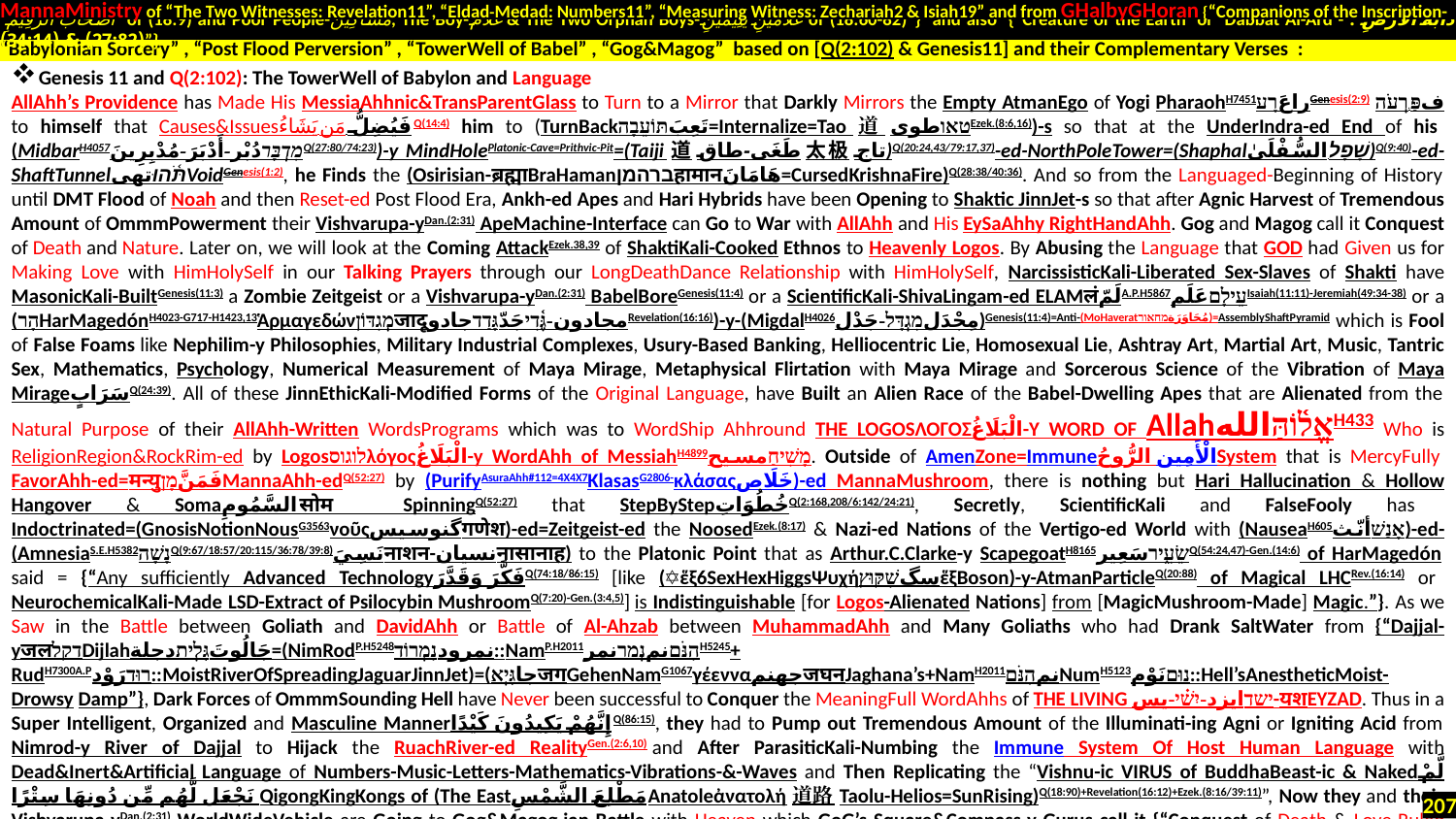

MannaMinistry of “The Two Witnesses: Revelation11”, “Eldad-Medad: Numbers11”, “Measuring Witness: Zechariah2 & Isiah19” and from GHalbyGHoran {“Companions of the Inscription-
 أَصْحَابَ الرَّقِيمِ  of (18:9) and Poor People-مَسَاكِينَ, The Boy-غُلَامُ & The Two Orphan Boys-غُلَامَيْنِ يَتِيمَيْنِ of (18:60-82)”}  and also  {“Creature of the Earth  or  Dabbat Al-Ard - دَابَّةُ الْأَرْضِ : (27:82) & (34:14)”}
.
Genesis 11 and Q(2:102): The TowerWell of Babylon and Language
AllAhh’s Providence has Made His MessiaAhhnic&TransParentGlass to Turn to a Mirror that Darkly Mirrors the Empty AtmanEgo of Yogi PharaohH7451راعَרָעGenesis(2:9) فפַּ.רְעֹה to himself that Causes&Issuesفَيُضِلُّ مَن يَشَاءُQ(14:4) him to (TurnBackتَعِبَתּוֹעֵבָה=Internalize=Tao道טאוطویEzek.(8:6,16))-s so that at the UnderIndra-ed End of his (MidbarH4057מִדְבָּרدُبْر-أَدْبَرَ-مُدْبِرِينَQ(27:80/74:23))-y MindHolePlatonic-Cave=Prithvic-Pit=(Taiji道طَغَى-طاق太极تاج)Q(20:24,43/79:17,37)-ed-NorthPoleTower=(Shaphalשָׁפָל السُّفْلَىٰ)Q(9:40)-ed-ShaftTunnelתֹּ֫הוּتهیVoidGenesis(1:2), he Finds the (Osirisian-ब्रह्माBraHamanברהמןहामानهَامَانَ=CursedKrishnaFire)Q(28:38/40:36). And so from the Languaged-Beginning of History until DMT Flood of Noah and then Reset-ed Post Flood Era, Ankh-ed Apes and Hari Hybrids have been Opening to Shaktic JinnJet-s so that after Agnic Harvest of Tremendous Amount of OmmmPowerment their Vishvarupa-yDan.(2:31) ApeMachine-Interface can Go to War with AllAhh and His EySaAhhy RightHandAhh. Gog and Magog call it Conquest of Death and Nature. Later on, we will look at the Coming AttackEzek.38,39 of ShaktiKali-Cooked Ethnos to Heavenly Logos. By Abusing the Language that GOD had Given us for Making Love with HimHolySelf in our Talking Prayers through our LongDeathDance Relationship with HimHolySelf, NarcissisticKali-Liberated Sex-Slaves of Shakti have MasonicKali-BuiltGenesis(11:3) a Zombie Zeitgeist or a Vishvarupa-yDan.(2:31) BabelBoreGenesis(11:4) or a ScientificKali-ShivaLingam-ed ELAMलंلَمّA.P.H5867עֵילָםعَلَمIsaiah(11:11)-Jeremiah(49:34-38) or a (הָרHarMagedónH4023-G717-H1423,13Ἁρμαγεδώνמְגִדּוֹןजादूمجادون-גֶּ֫דִיجَدّגָּדַדجادوRevelation(16:16))-y-(MigdalH4026مِجْدَلמִגְדָּל-جَدْل)Genesis(11:4)=Anti-(MoHaveratمُحَاوَرَةמחאור)=AssemblyShaftPyramid which is Fool of False Foams like Nephilim-y Philosophies, Military Industrial Complexes, Usury-Based Banking, Helliocentric Lie, Homosexual Lie, Ashtray Art, Martial Art, Music, Tantric Sex, Mathematics, Psychology, Numerical Measurement of Maya Mirage, Metaphysical Flirtation with Maya Mirage and Sorcerous Science of the Vibration of Maya MirageسَرَابٍQ(24:39). All of these JinnEthicKali-Modified Forms of the Original Language, have Built an Alien Race of the Babel-Dwelling Apes that are Alienated from the Natural Purpose of their AllAhh-Written WordsPrograms which was to WordShip Ahhround THE LOGOSΛΟΓΟΣالْبَلَاغُ-Y WORD OF Allahאֱל֫וֹהַּاللهH433 Who is ReligionRegion&RockRim-ed by Logosלוגוסλόγοςالْبَلَاغُ-y WordAhh of MessiahH4899מָשִׁיחַمسیح. Outside of AmenZone=Immuneالْأَمِين الرُّوحُSystem that is MercyFully FavorAhh-ed=मन्युفَمَنَّמָןMannaAhh-edQ(52:27) by (PurifyAsuraAhh#112=4X4X7KlasasG2806-κλάσαςخَلَاص)-ed MannaMushroom, there is nothing but Hari Hallucination & Hollow Hangover & Somaالسَّمُومِसोम  SpinningQ(52:27) that StepByStepخُطُوَاتِQ(2:168,208/6:142/24:21), Secretly, ScientificKali and FalseFooly has Indoctrinated=(GnosisNotionNousG3563νοῦςگنوسیسगणेश)-ed=Zeitgeist-ed the NoosedEzek.(8:17) & Nazi-ed Nations of the Vertigo-ed World with (NauseaH605אָנַשׁأنّث)-ed-(AmnesiaS.E.H5382נָשָׁהQ(9:67/18:57/20:115/36:78/39:8)نَسِيَनाशन-نسیانनासानाह) to the Platonic Point that as Arthur.C.Clarke-y ScapegoatH8165שֵׂעִ֑ירسَعِيرQ(54:24,47)-Gen.(14:6) of HarMagedón said = {“Any sufficiently Advanced Technologyفَكَّرَ وَقَدَّرَQ(74:18/86:15) [like (✡ἕξ6SexHexHiggsΨυχήسگשִׁקּוּץἕξBoson)-y-AtmanParticleQ(20:88) of Magical LHCRev.(16:14) or NeurochemicalKali-Made LSD-Extract of Psilocybin MushroomQ(7:20)-Gen.(3:4,5)] is Indistinguishable [for Logos-Alienated Nations] from [MagicMushroom-Made] Magic.”}. As we Saw in the Battle between Goliath and DavidAhh or Battle of Al-Ahzab between MuhammadAhh and Many Goliaths who had Drank SaltWater from {“Dajjal-yजलדקלDijlahدجلة‎جَالُوتَגָּלְיַת=(NimRodP.H5248نمرودנִמְרוֹד::NamP.H2011הִנֹּםنمנְמַרنمرH5245+ RudH7300A.Pרוּדرَوْد::MoistRiverOfSpreadingJaguarJinnJet)=(جاגָּיְאजगGehenNamG1067γέενναجهنمजघनJaghana’s+NamH2011نمהִנֹּםNumH5123נוּםنَوْم::Hell’sAnestheticMoist-Drowsy Damp”}, Dark Forces of OmmmSounding Hell have Never been successful to Conquer the MeaningFull WordAhhs of THE LIVING ישדایزد-יִשַׁ֗י-یس-यशEYZAD. Thus in a Super Intelligent, Organized and Masculine Mannerإِنَّهُمْ يَكِيدُونَ كَيْدًاQ(86:15), they had to Pump out Tremendous Amount of the Illuminati-ing Agni or Igniting Acid from Nimrod-y River of Dajjal to Hijack the RuachRiver-ed RealityGen.(2:6,10).and After ParasiticKali-Numbing the Immune System Of Host Human Language with Dead&Inert&Artificial Language of Numbers-Music-Letters-Mathematics-Vibrations-&-Waves and Then Replicating the “Vishnu-ic VIRUS of BuddhaBeast-ic & Nakedلَّمْ نَجْعَل لَّهُم مِّن دُونِهَا سِتْرًا QigongKingKongs of (The Eastمَطْلِعَ الشَّمْسِAnatoleἀνατολή道路Taolu-Helios=SunRising)Q(18:90)+Revelation(16:12)+Ezek.(8:16/39:11)”, Now they and their Vishvarupa-yDan.(2:31) WorldWideVehicle are Going to Gog&Magog-ian Battle with Heaven which GoG’s Square&Compass-y Gurus call it {“Conquest of Death & Love-Ruled Universe by an Ommm-Organized Intelligence”}.
“Babylonian Sorcery” , “Post Flood Perversion” , “TowerWell of Babel” , “Gog&Magog”  based on [Q(2:102) & Genesis11] and their Complementary Verses  :
207